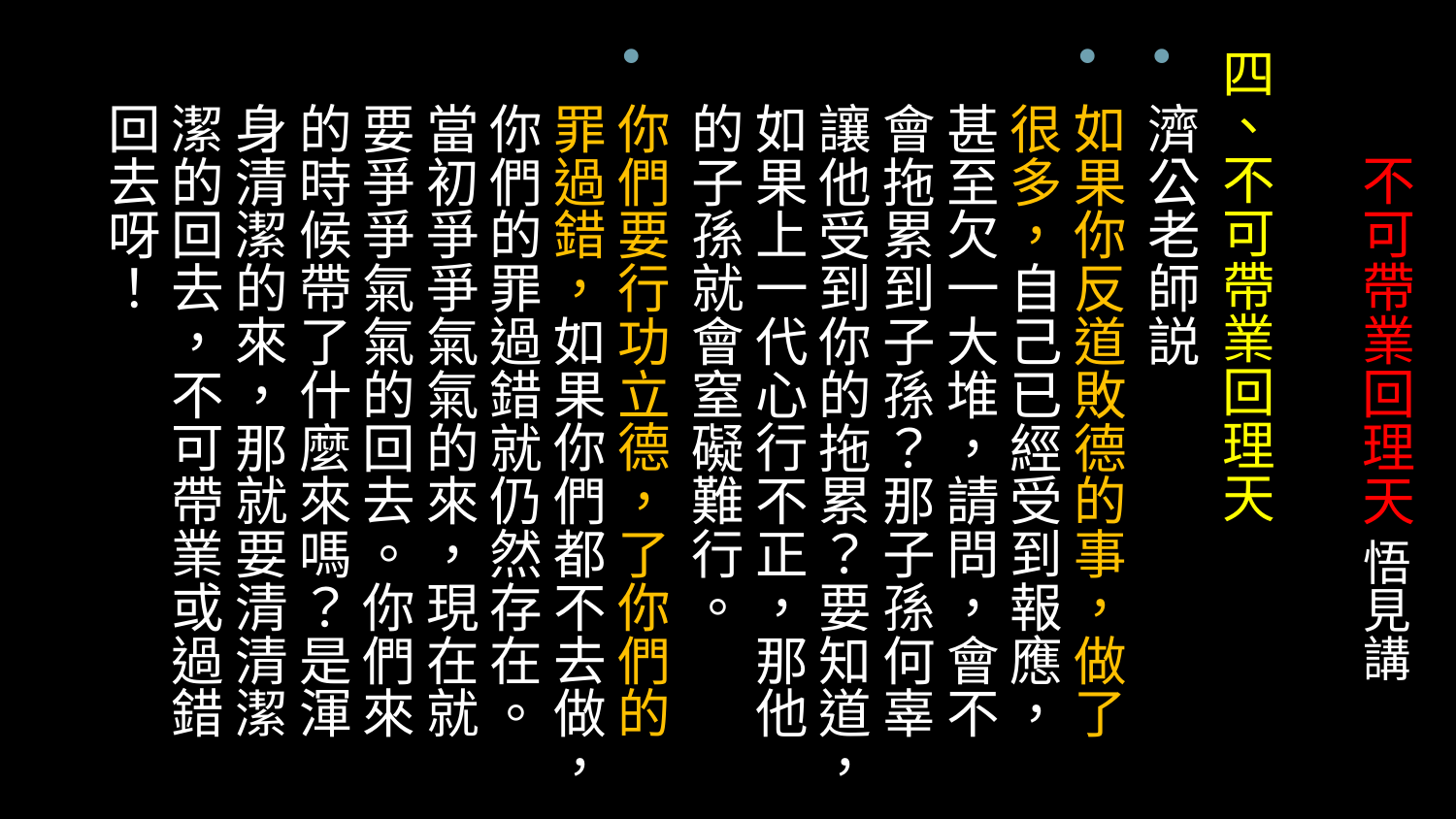

四、不可帶業回理天
濟公老師説
如果你反道敗德的事，做了很多，自己已經受到報應，甚至欠一大堆，請問，會不會拖累到子孫？那子孫何辜讓他受到你的拖累？要知道，如果上一代心行不正，那他的子孫就會窒礙難行。
你們要行功立德，了你們的罪過錯，如果你們都不去做，你們的罪過錯就仍然存在。當初爭爭氣氣的來，現在就要爭爭氣氣的回去。你們來的時候帶了什麼來嗎？是渾身清潔的來，那就要清清潔潔的回去，不可帶業或過錯回去呀！

# 不可帶業回理天 悟見講